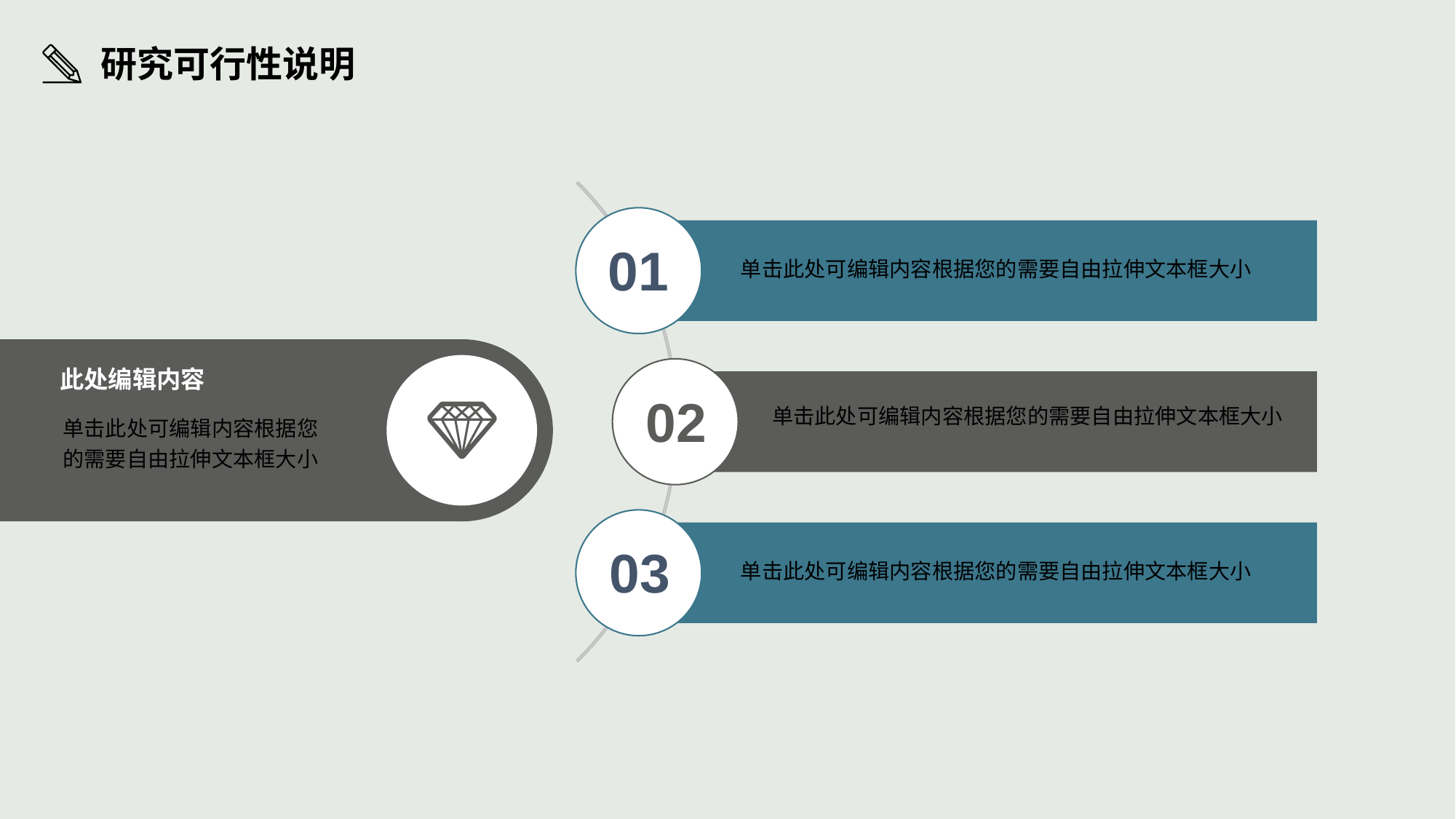

研究可行性说明

01
单击此处可编辑内容根据您的需要自由拉伸文本框大小

此处编辑内容

02
单击此处可编辑内容根据您的需要自由拉伸文本框大小

单击此处可编辑内容根据您的需要自由拉伸文本框大小

03
单击此处可编辑内容根据您的需要自由拉伸文本框大小